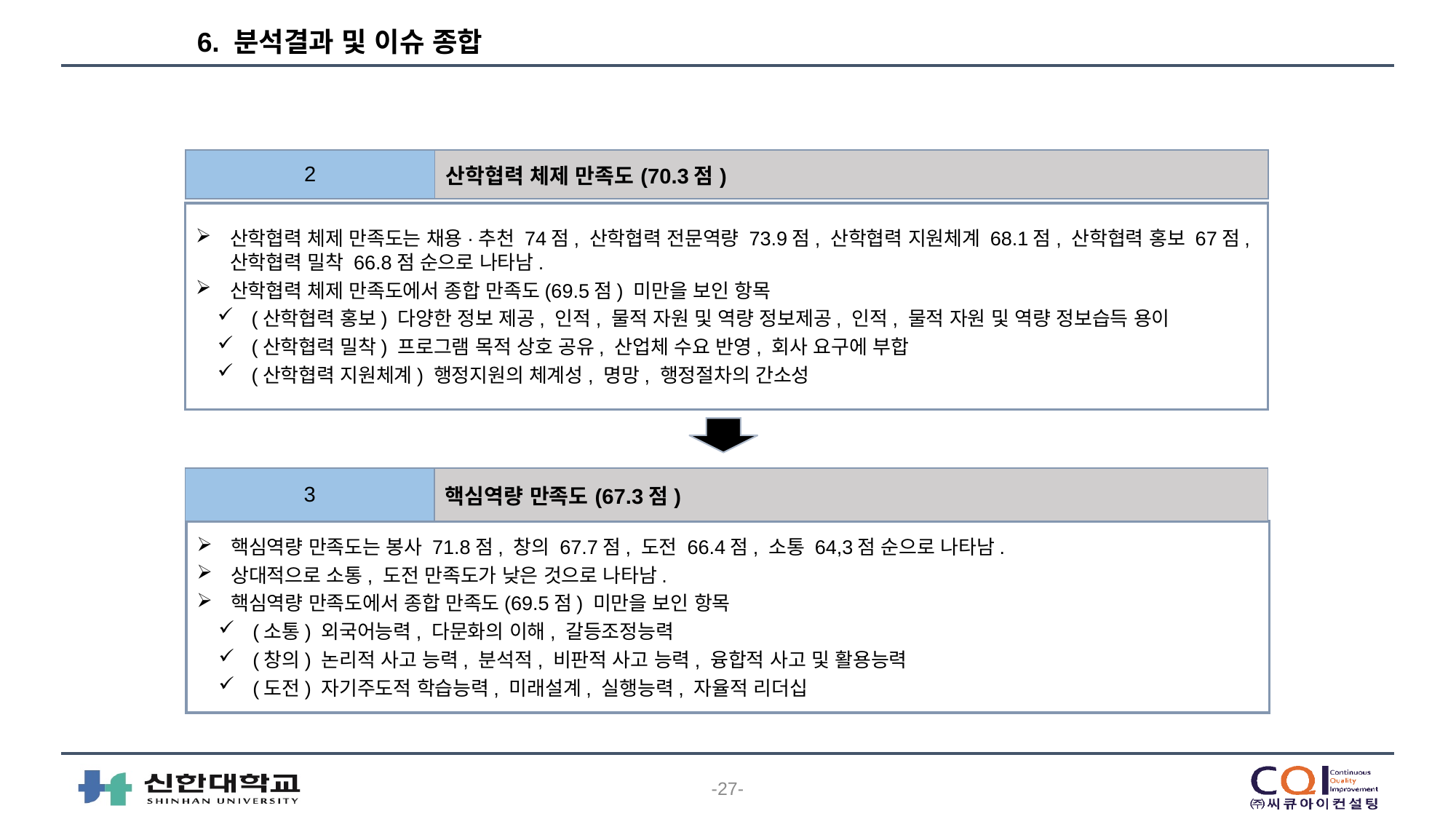

# 6. 분석결과 및 이슈 종합

| 2 | 산학협력 체제 만족도(70.3점) |
| --- | --- |
산학협력 체제 만족도는 채용·추천 74점, 산학협력 전문역량 73.9점, 산학협력 지원체계 68.1점, 산학협력 홍보 67점, 산학협력 밀착 66.8점 순으로 나타남.
산학협력 체제 만족도에서 종합 만족도(69.5점) 미만을 보인 항목
(산학협력 홍보) 다양한 정보 제공, 인적, 물적 자원 및 역량 정보제공, 인적, 물적 자원 및 역량 정보습득 용이
(산학협력 밀착) 프로그램 목적 상호 공유, 산업체 수요 반영, 회사 요구에 부합
(산학협력 지원체계) 행정지원의 체계성, 명망, 행정절차의 간소성

| 3 | 핵심역량 만족도(67.3점) |
| --- | --- |
핵심역량 만족도는 봉사 71.8점, 창의 67.7점, 도전 66.4점, 소통 64,3점 순으로 나타남.
상대적으로 소통, 도전 만족도가 낮은 것으로 나타남.
핵심역량 만족도에서 종합 만족도(69.5점) 미만을 보인 항목
(소통) 외국어능력, 다문화의 이해, 갈등조정능력
(창의) 논리적 사고 능력, 분석적, 비판적 사고 능력, 융합적 사고 및 활용능력
(도전) 자기주도적 학습능력, 미래설계, 실행능력, 자율적 리더십
-27-